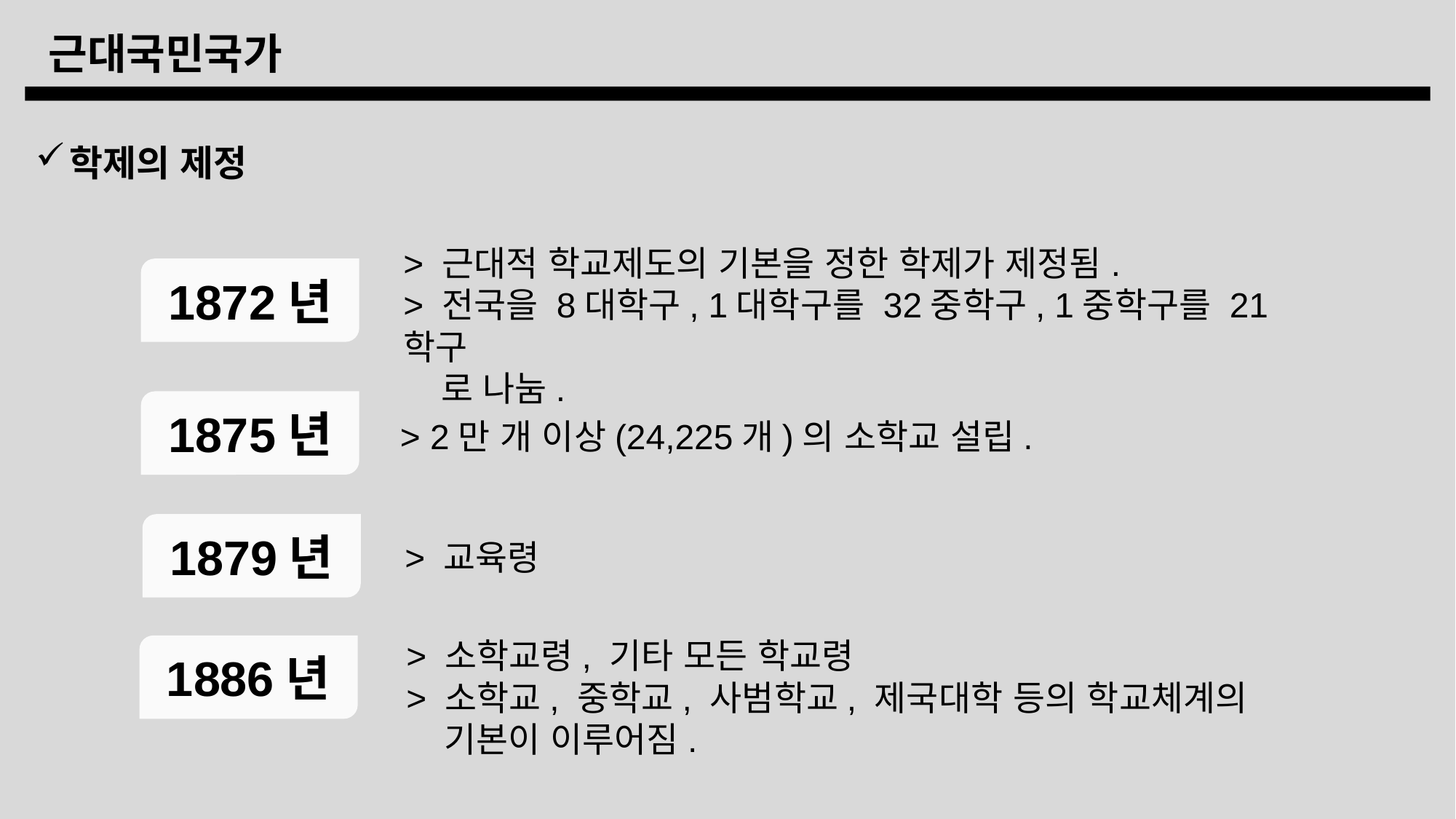

근대국민국가

학제의 제정

> 근대적 학교제도의 기본을 정한 학제가 제정됨.
> 전국을 8대학구, 1대학구를 32중학구, 1중학구를 21학구
   로 나눔.
1872년
1875년
> 2만 개 이상(24,225개)의 소학교 설립.
1879년
> 교육령
> 소학교령, 기타 모든 학교령
> 소학교, 중학교, 사범학교, 제국대학 등의 학교체계의
   기본이 이루어짐.
1886년